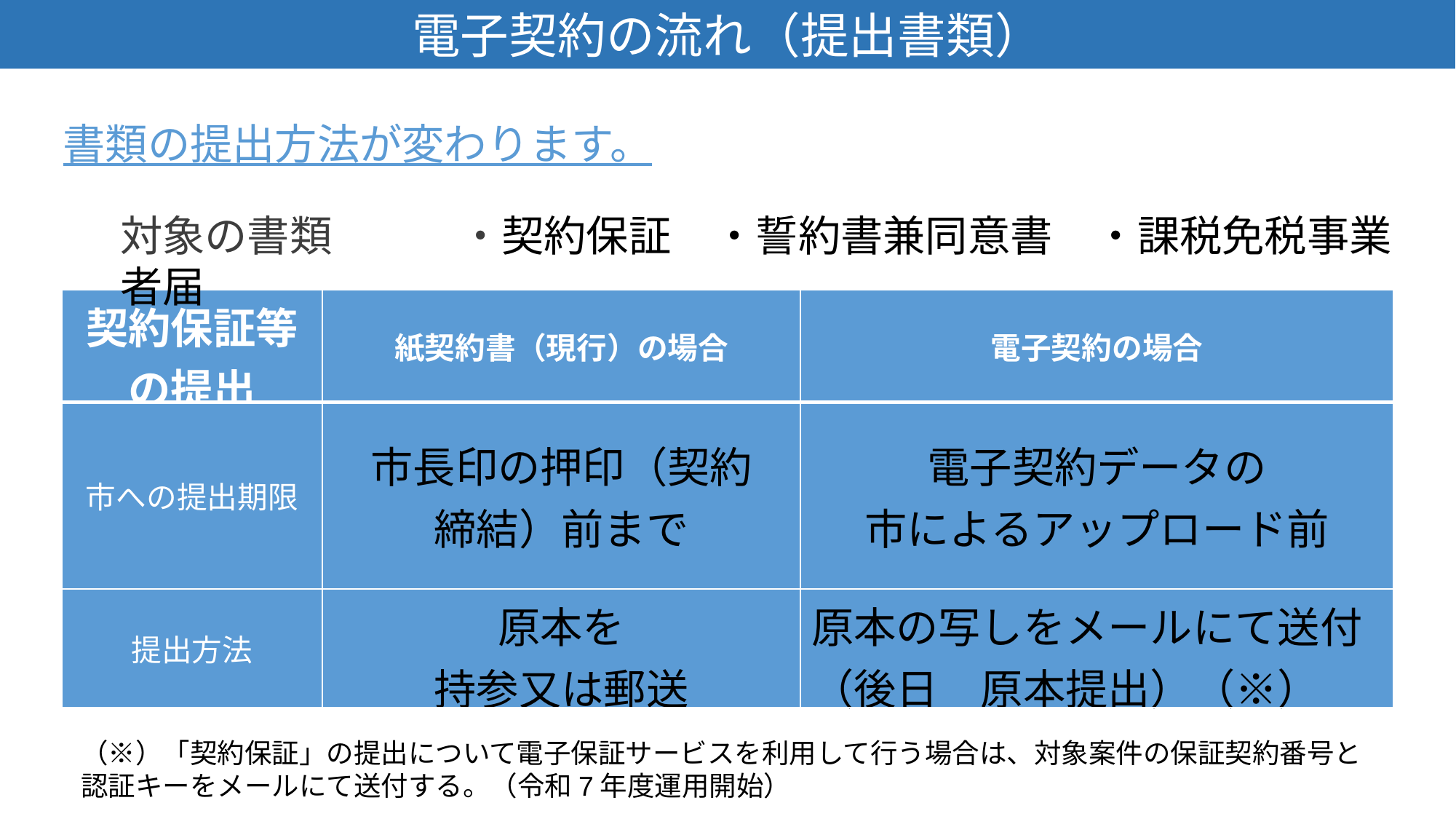

電子契約の流れ（提出書類）
書類の提出方法が変わります。

対象の書類　　　・契約保証　・誓約書兼同意書　・課税免税事業者届
| 契約保証等の提出 | 紙契約書（現行）の場合 | 電子契約の場合 |
| --- | --- | --- |
| 市への提出期限 | 市長印の押印（契約 締結）前まで | 電子契約データの 市によるアップロード前 |
| 提出方法 | 原本を 持参又は郵送 | 原本の写しをメールにて送付 （後日　原本提出）（※） |
（※）「契約保証」の提出について電子保証サービスを利用して行う場合は、対象案件の保証契約番号と認証キーをメールにて送付する。（令和7年度運用開始）